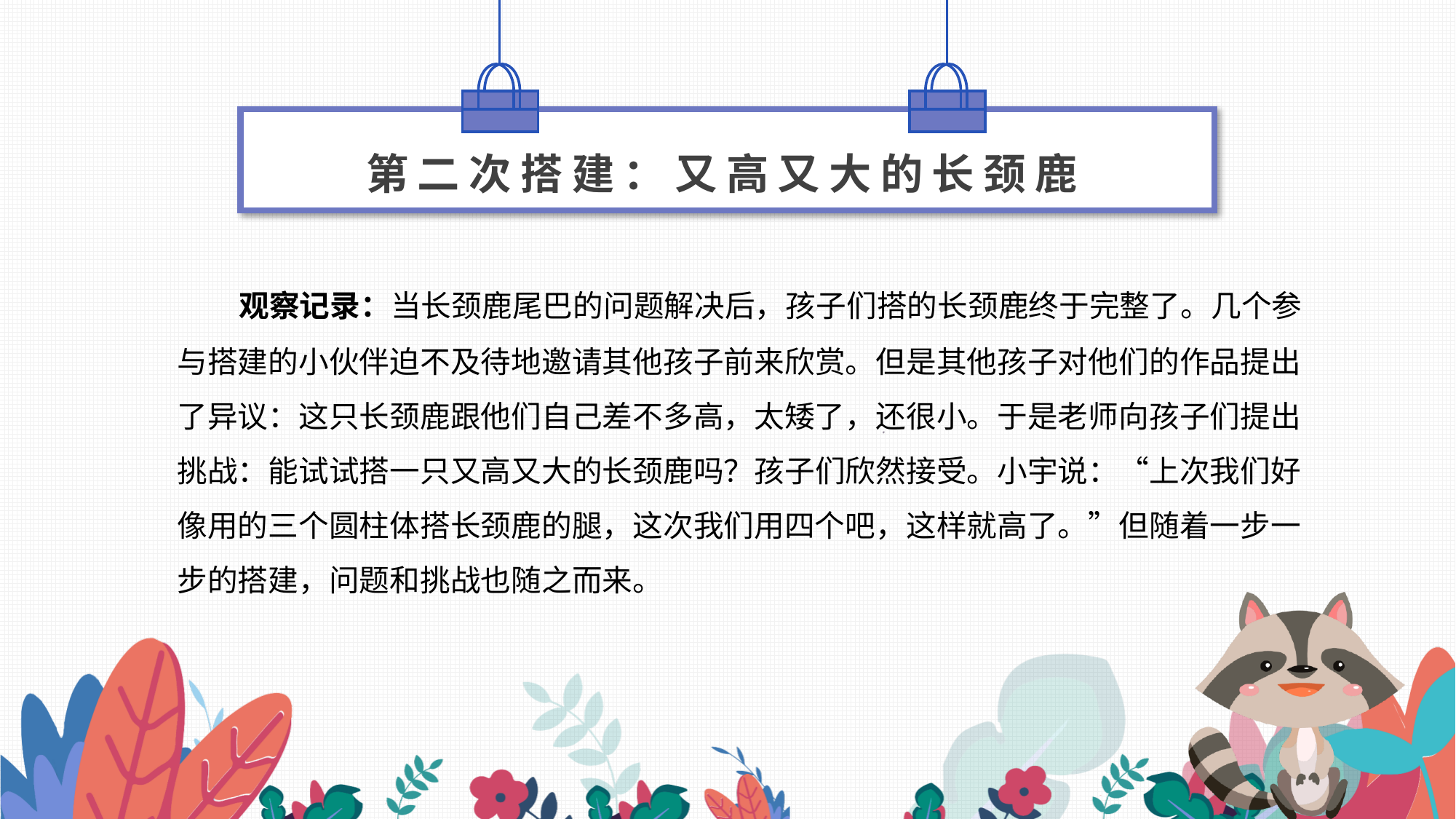

第二次搭建：又高又大的长颈鹿
       观察记录：当长颈鹿尾巴的问题解决后，孩子们搭的长颈鹿终于完整了。几个参与搭建的小伙伴迫不及待地邀请其他孩子前来欣赏。但是其他孩子对他们的作品提出了异议：这只长颈鹿跟他们自己差不多高，太矮了，还很小。于是老师向孩子们提出挑战：能试试搭一只又高又大的长颈鹿吗？孩子们欣然接受。小宇说：“上次我们好像用的三个圆柱体搭长颈鹿的腿，这次我们用四个吧，这样就高了。”但随着一步一步的搭建，问题和挑战也随之而来。